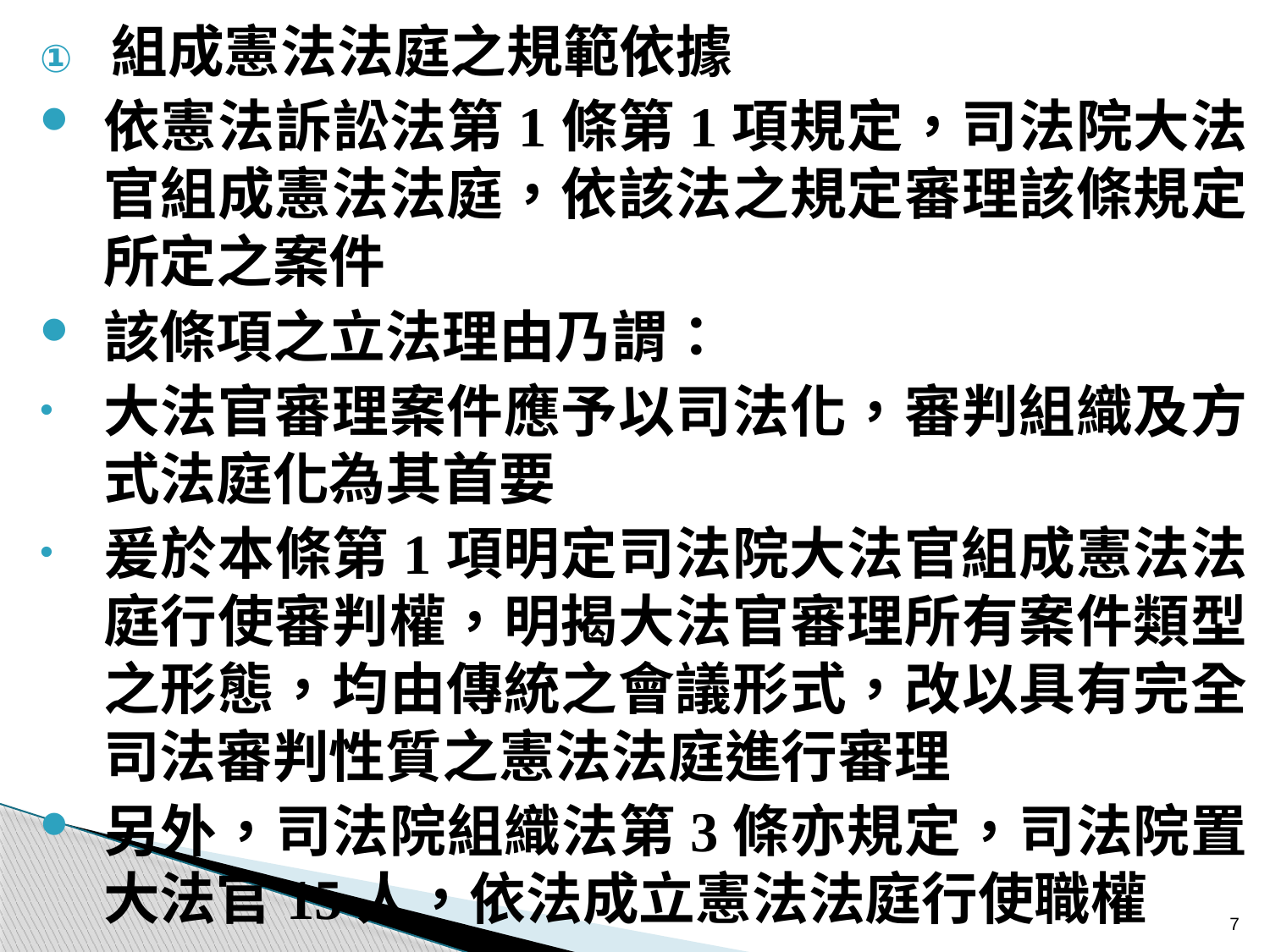

組成憲法法庭之規範依據
依憲法訴訟法第1條第1項規定，司法院大法官組成憲法法庭，依該法之規定審理該條規定所定之案件
該條項之立法理由乃謂：
大法官審理案件應予以司法化，審判組織及方式法庭化為其首要
爰於本條第1項明定司法院大法官組成憲法法庭行使審判權，明揭大法官審理所有案件類型之形態，均由傳統之會議形式，改以具有完全司法審判性質之憲法法庭進行審理
另外，司法院組織法第3條亦規定，司法院置大法官15人，依法成立憲法法庭行使職權

7